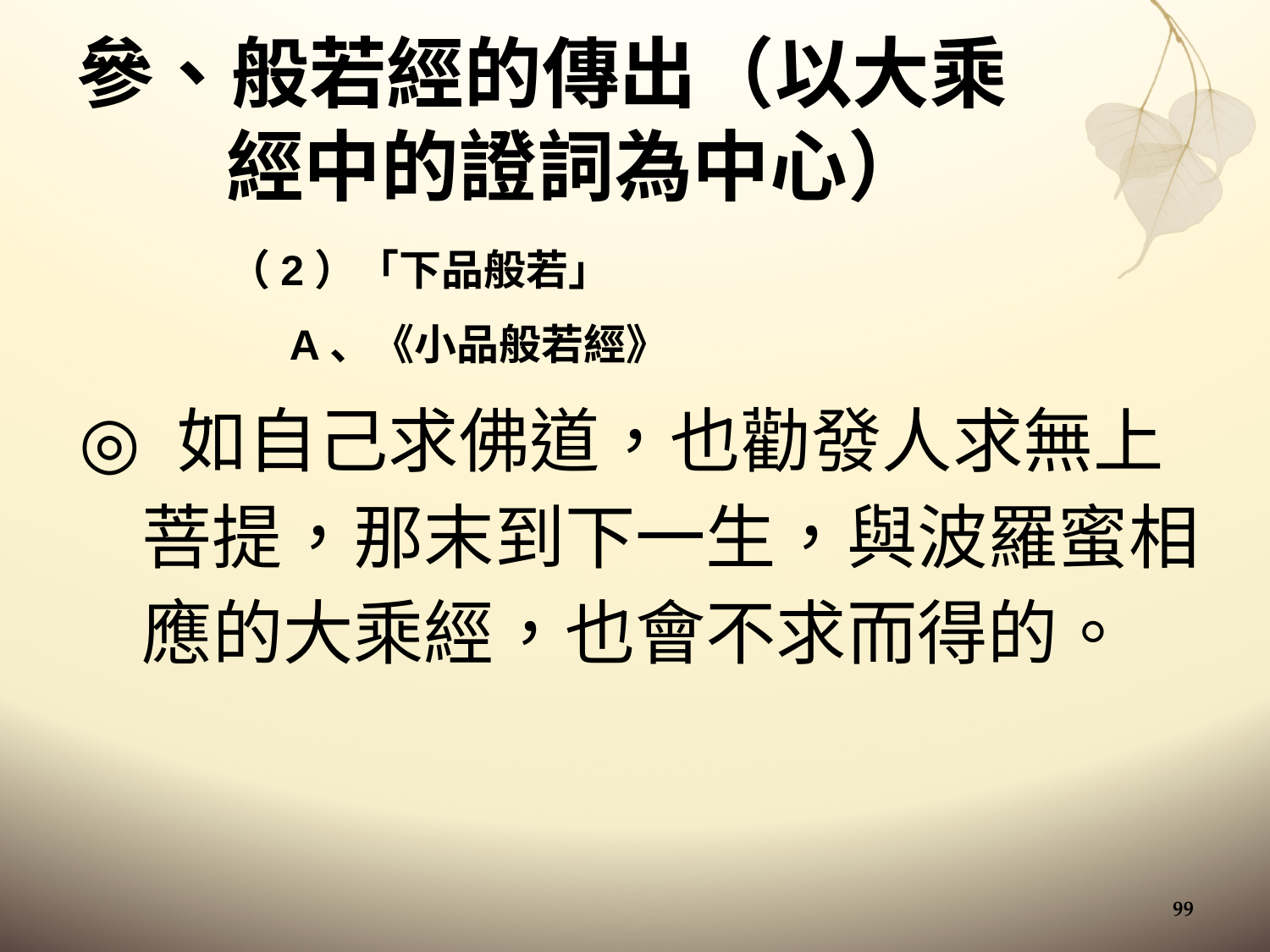

# 參、般若經的傳出（以大乘經中的證詞為中心）
（2）「下品般若」
A、《小品般若經》
◎ 如自己求佛道，也勸發人求無上菩提，那末到下一生，與波羅蜜相應的大乘經，也會不求而得的。
99